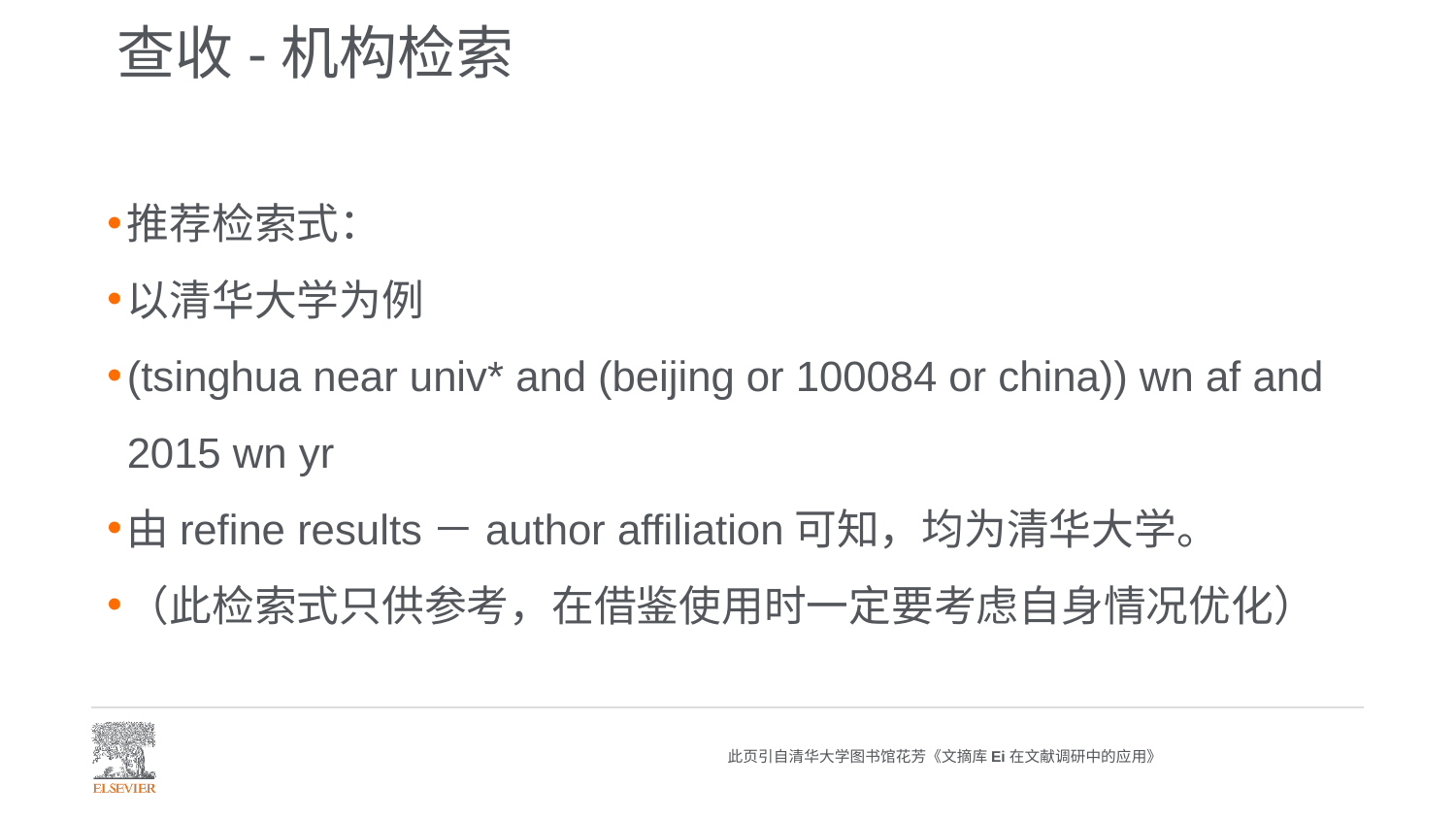

# 查收-机构检索
推荐检索式：
以清华大学为例
(tsinghua near univ* and (beijing or 100084 or china)) wn af and 2015 wn yr
由refine results－author affiliation可知，均为清华大学。
（此检索式只供参考，在借鉴使用时一定要考虑自身情况优化）
此页引自清华大学图书馆花芳《文摘库Ei在文献调研中的应用》